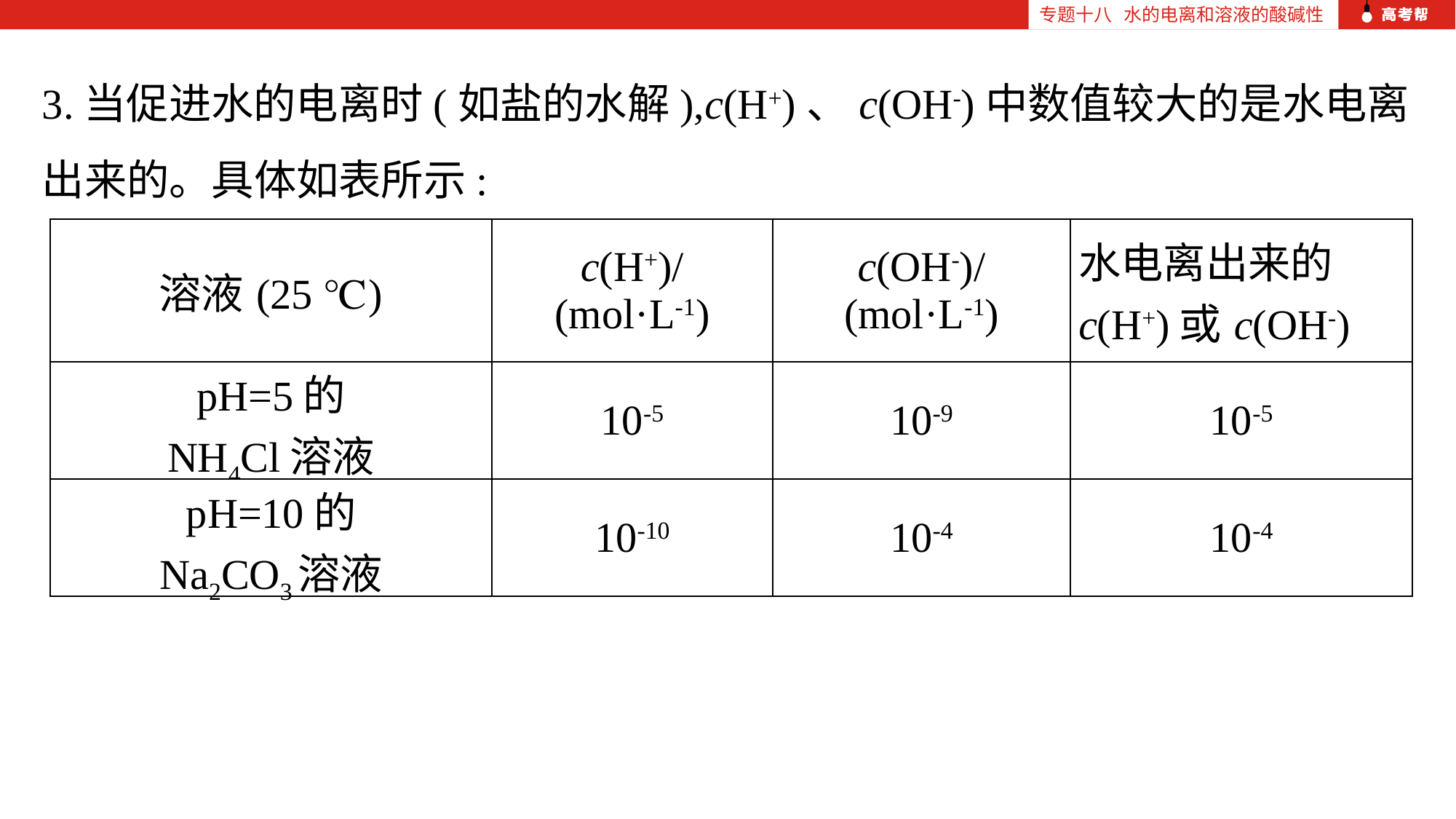

专题十八   水的电离和溶液的酸碱性

3.当促进水的电离时(如盐的水解),c(H+)、c(OH-)中数值较大的是水电离出来的。具体如表所示:
| 溶液(25 ℃) | c(H+)/ (mol·L-1) | c(OH-)/ (mol·L-1) | 水电离出来的c(H+)或c(OH-) |
| --- | --- | --- | --- |
| pH=5的 NH4Cl溶液 | 10-5 | 10-9 | 10-5 |
| pH=10的 Na2CO3溶液 | 10-10 | 10-4 | 10-4 |